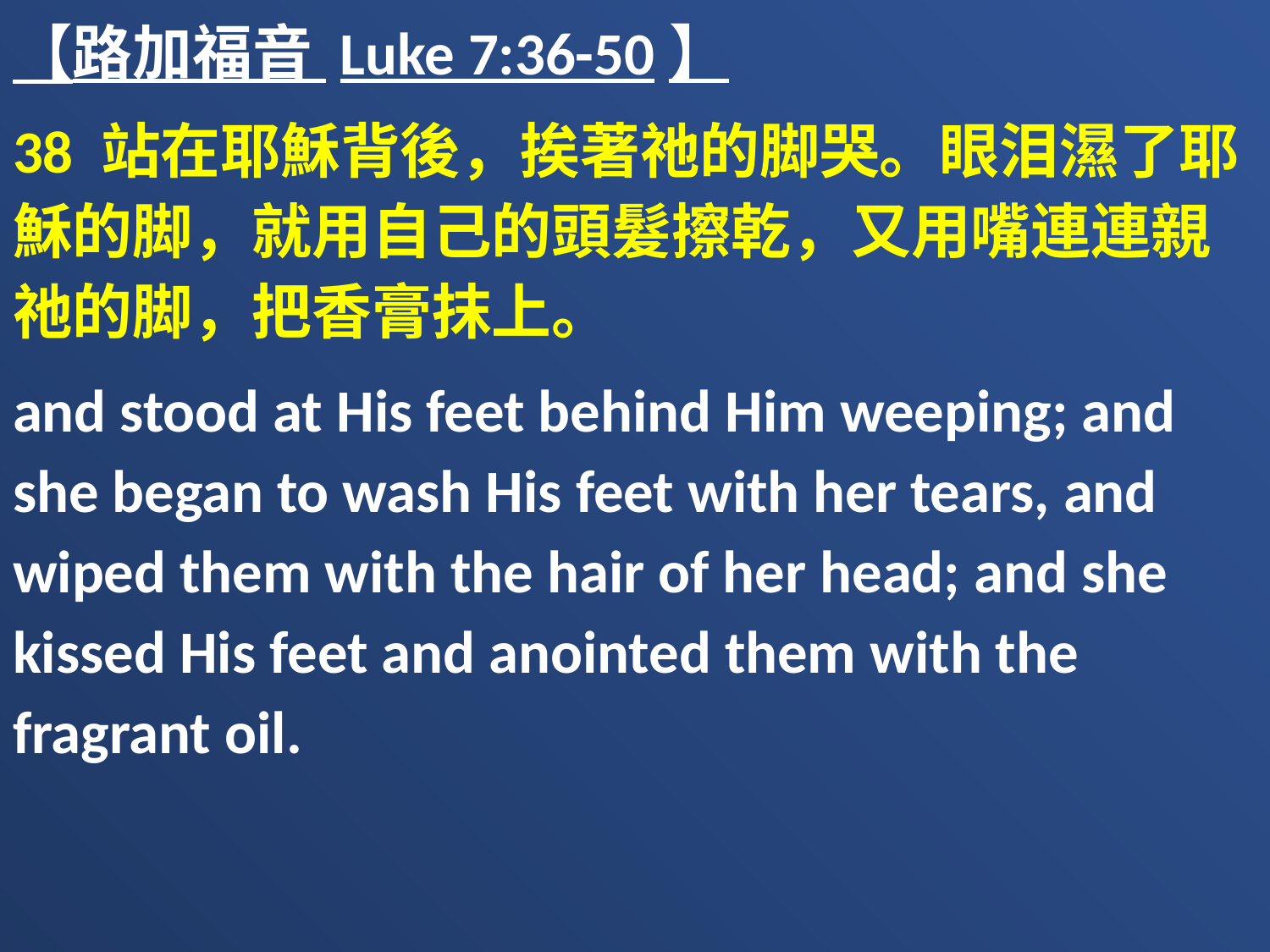

【路加福音 Luke 7:36-50】
38 站在耶穌背後，挨著祂的脚哭。眼泪濕了耶穌的脚，就用自己的頭髮擦乾，又用嘴連連親祂的脚，把香膏抹上。
and stood at His feet behind Him weeping; and she began to wash His feet with her tears, and wiped them with the hair of her head; and she kissed His feet and anointed them with the fragrant oil.